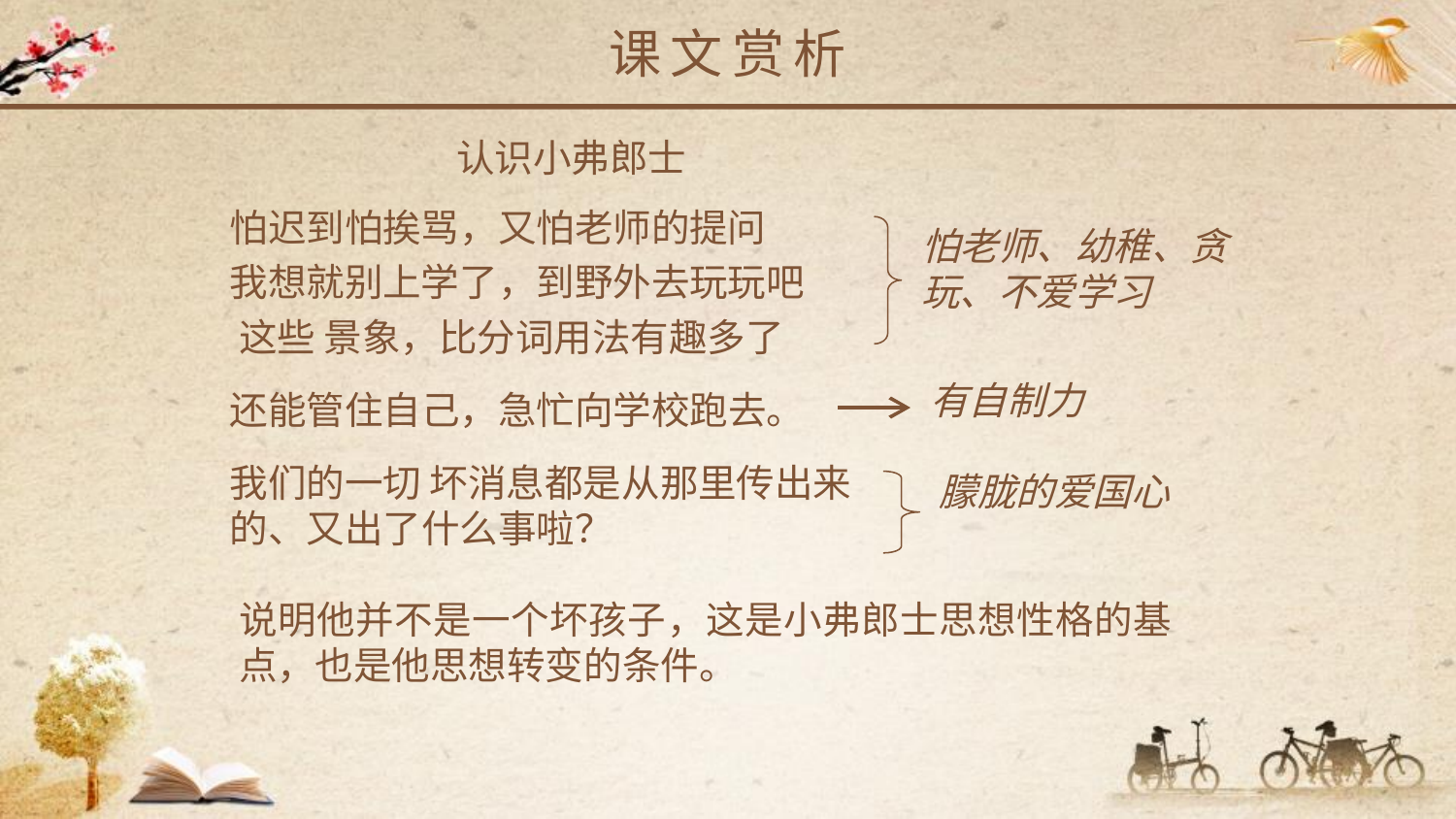

课文赏析

认识小弗郎士
怕迟到怕挨骂，又怕老师的提问

怕老师、幼稚、贪玩、不爱学习
我想就别上学了，到野外去玩玩吧
这些 景象，比分词用法有趣多了
有自制力
还能管住自己，急忙向学校跑去。

我们的一切 坏消息都是从那里传出来的、又出了什么事啦？
朦胧的爱国心

说明他并不是一个坏孩子，这是小弗郎士思想性格的基点，也是他思想转变的条件。